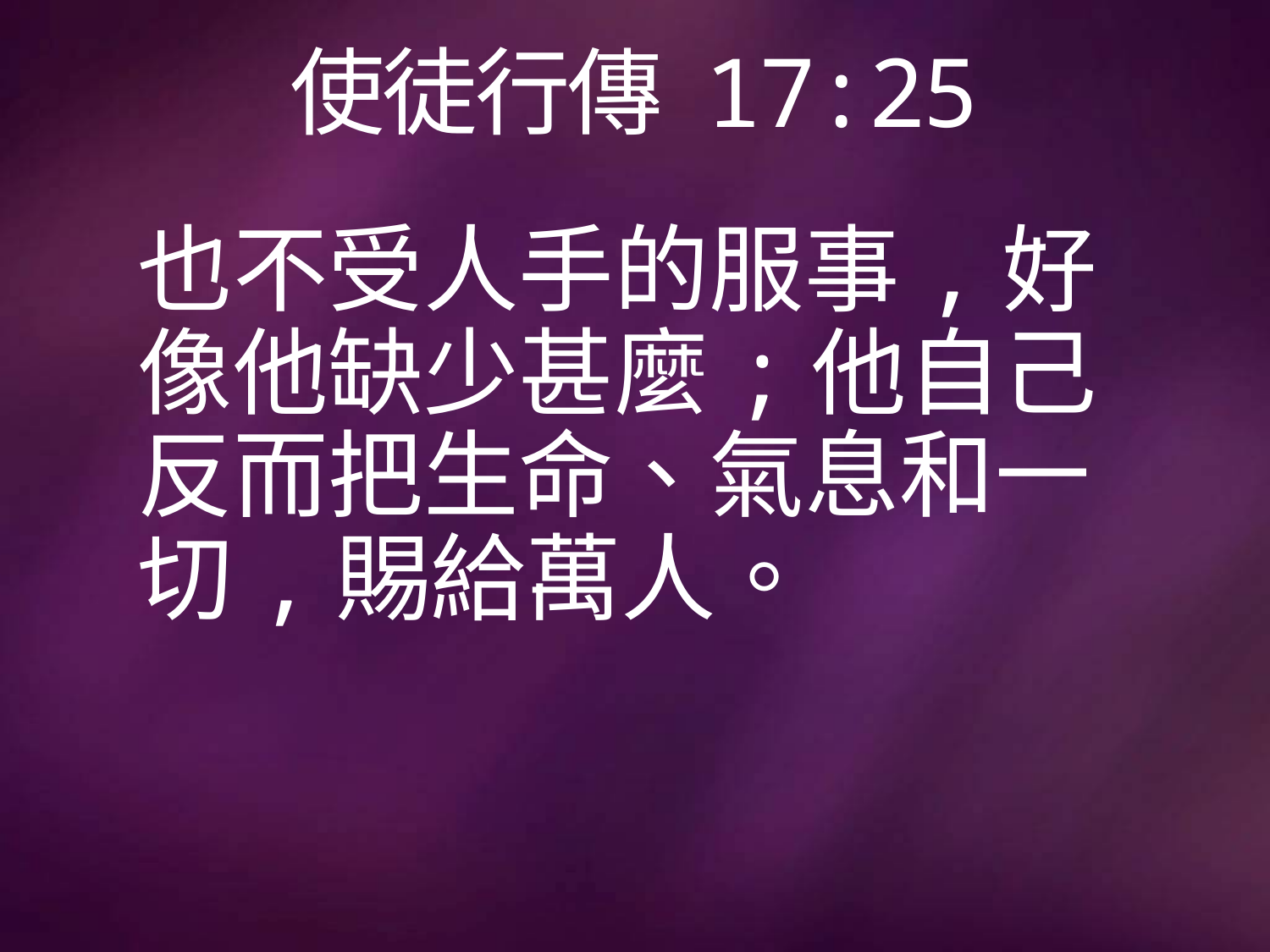

# 使徒行傳 17:25
也不受人手的服事,好像他缺少甚麼;他自己反而把生命、氣息和一切,賜給萬人。